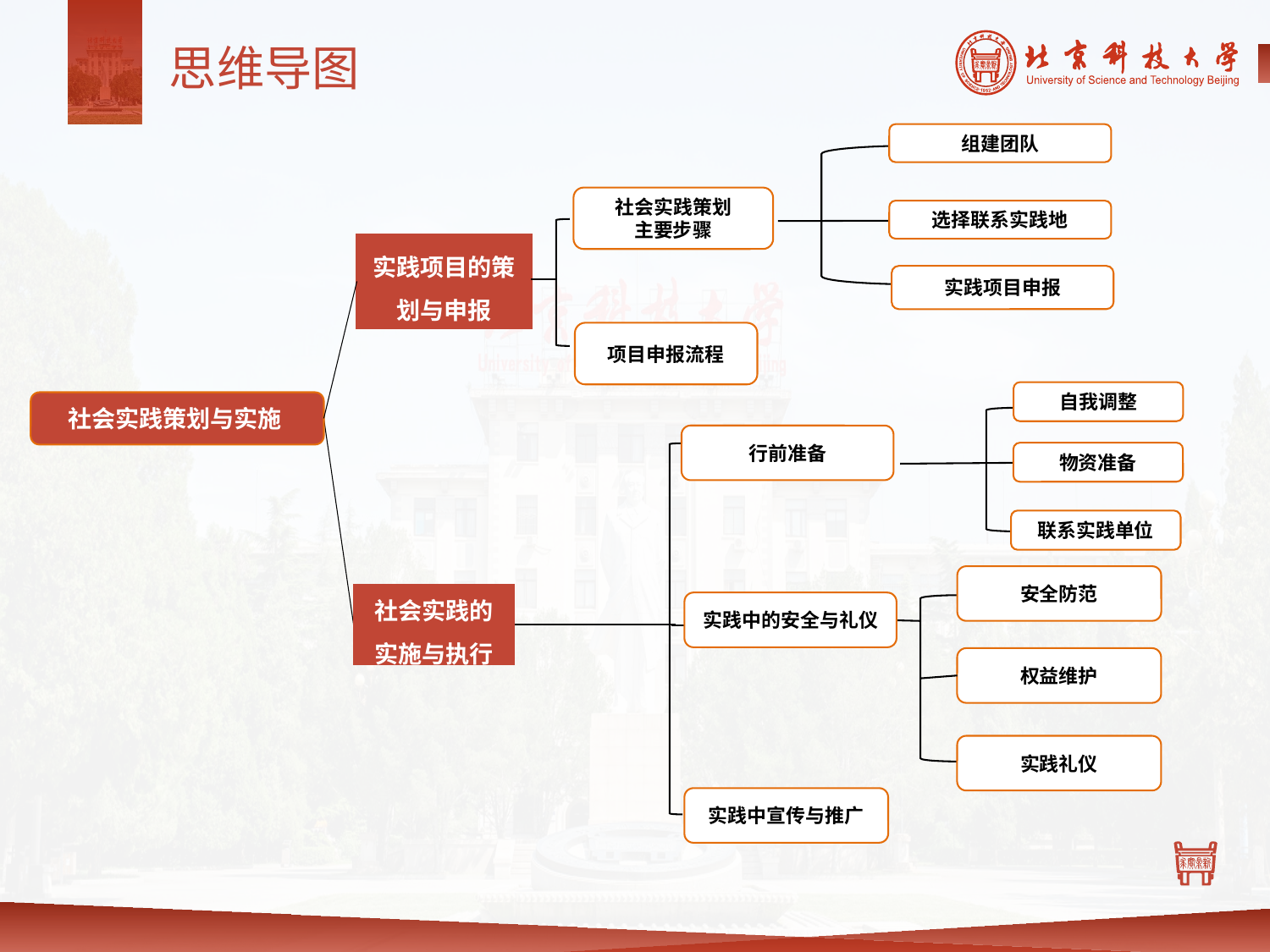

思维导图
组建团队

社会实践策划
主要步骤
选择联系实践地

实践项目的策划与申报
实践项目申报
项目申报流程
自我调整

物资准备
联系实践单位
社会实践策划与实施
行前准备

安全防范

权益维护
实践礼仪
社会实践的实施与执行
实践中的安全与礼仪
实践中宣传与推广